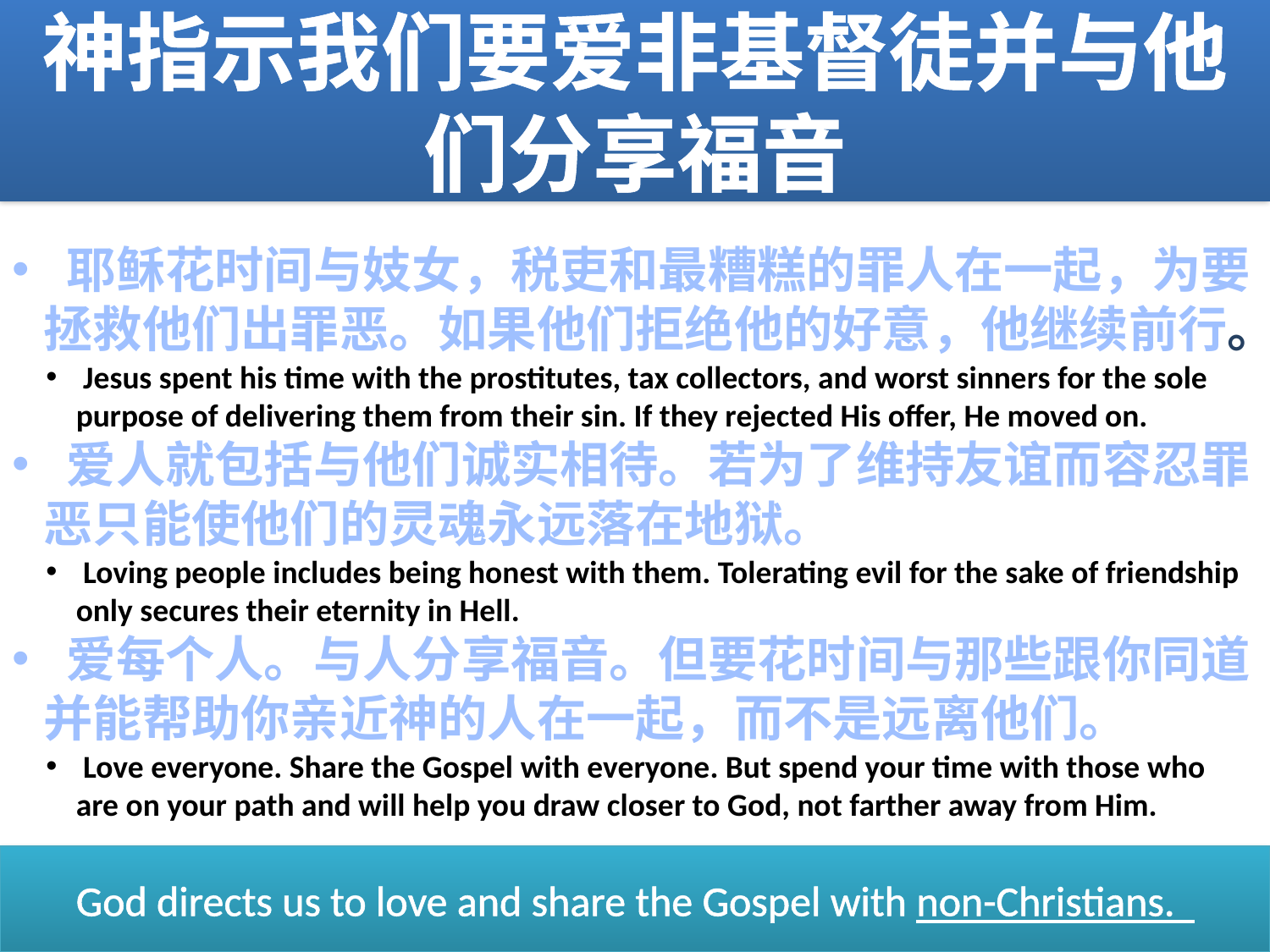

神指示我们要爱非基督徒并与他们分享福音
 耶稣花时间与妓女，税吏和最糟糕的罪人在一起，为要拯救他们出罪恶。如果他们拒绝他的好意，他继续前行。
 Jesus spent his time with the prostitutes, tax collectors, and worst sinners for the sole purpose of delivering them from their sin. If they rejected His offer, He moved on.
 爱人就包括与他们诚实相待。若为了维持友谊而容忍罪恶只能使他们的灵魂永远落在地狱。
 Loving people includes being honest with them. Tolerating evil for the sake of friendship only secures their eternity in Hell.
 爱每个人。与人分享福音。但要花时间与那些跟你同道并能帮助你亲近神的人在一起，而不是远离他们。
 Love everyone. Share the Gospel with everyone. But spend your time with those who  are on your path and will help you draw closer to God, not farther away from Him.
God directs us to love and share the Gospel with non-Christians.